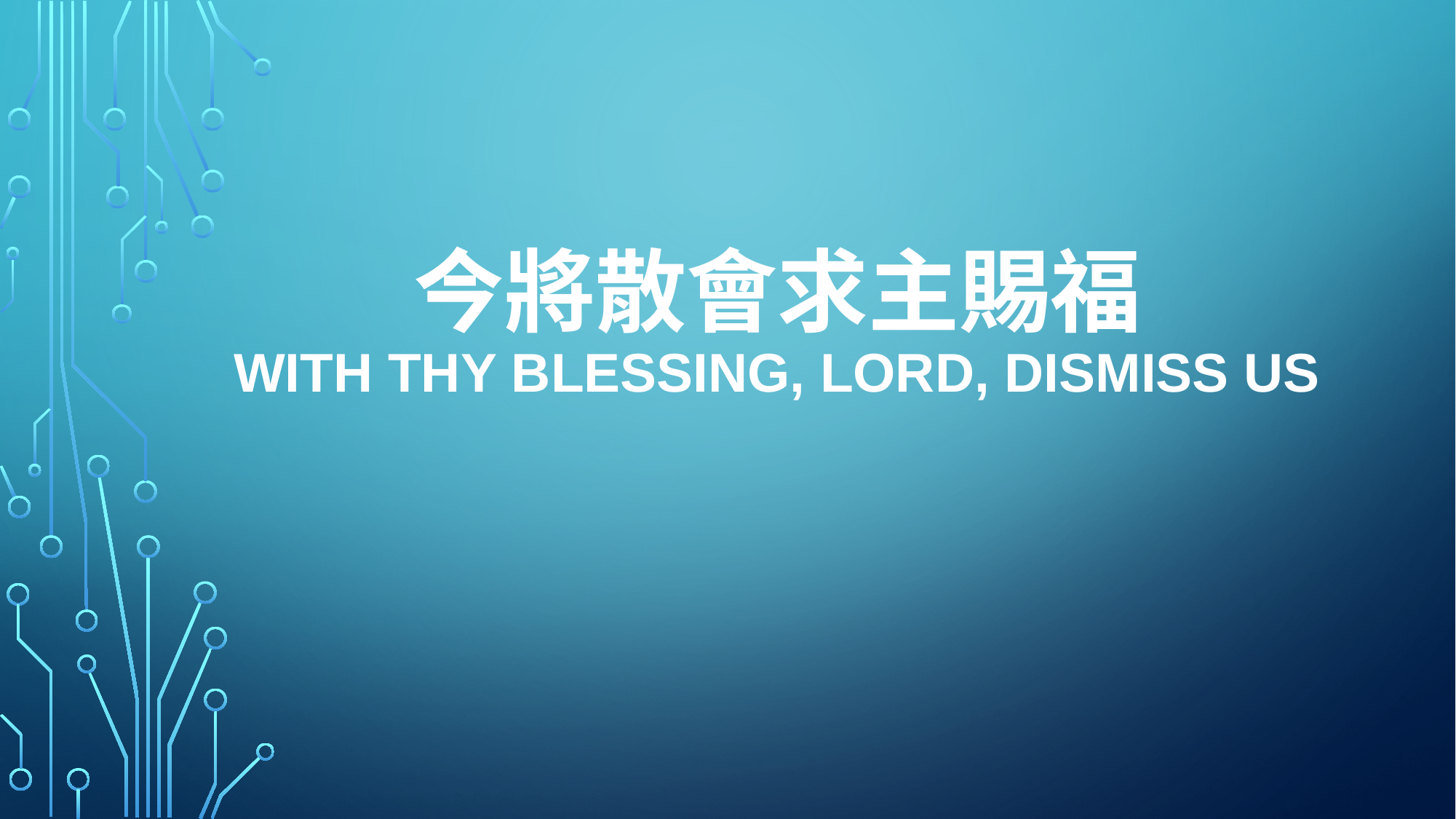

# 今將散會求主賜福 with thy blessing, lord, dismiss us